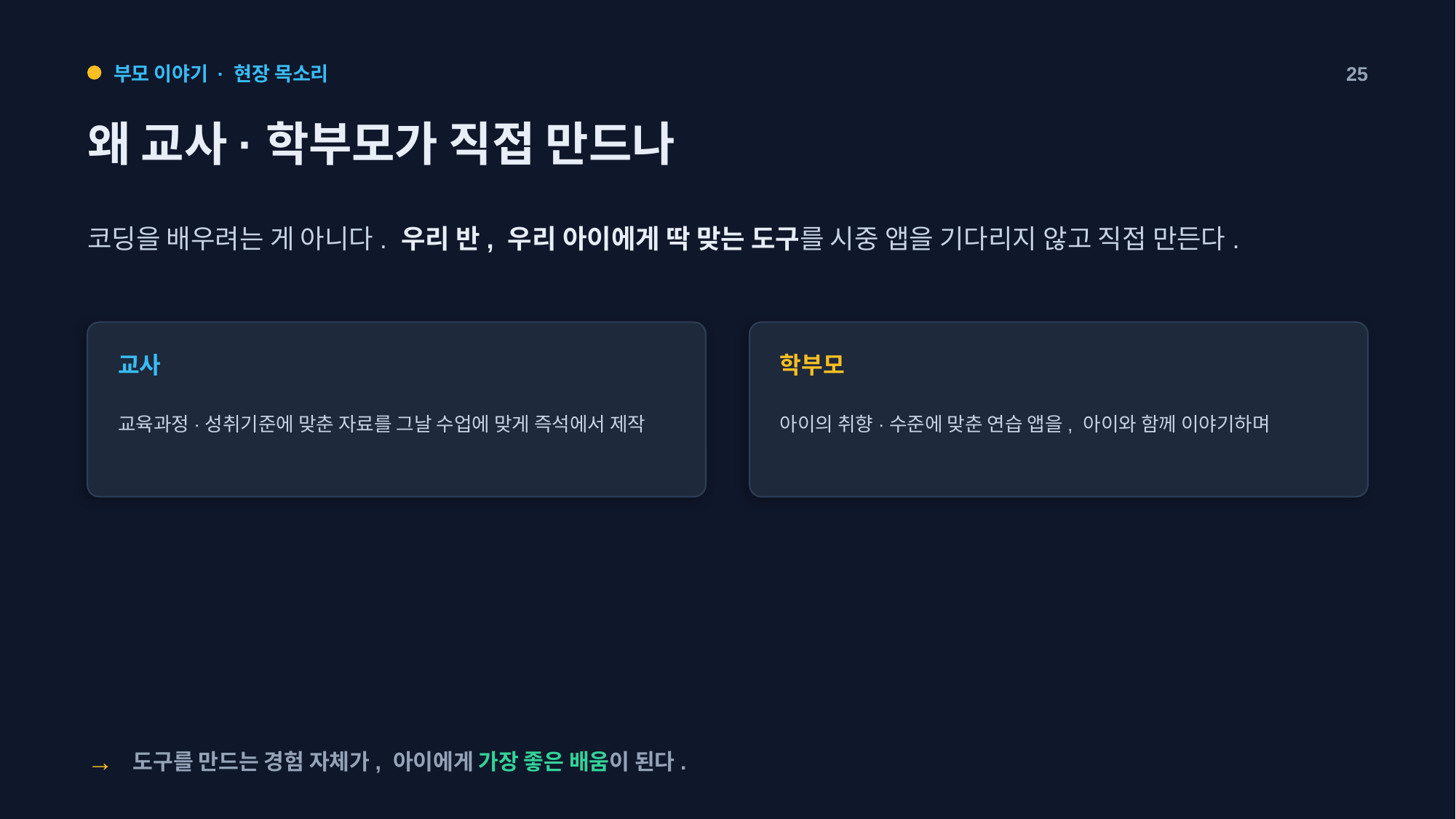

부모 이야기 · 현장 목소리
25

왜 교사·학부모가 직접 만드나
코딩을 배우려는 게 아니다. 우리 반, 우리 아이에게 딱 맞는 도구를 시중 앱을 기다리지 않고 직접 만든다.

교사
학부모
교육과정·성취기준에 맞춘 자료를 그날 수업에 맞게 즉석에서 제작
아이의 취향·수준에 맞춘 연습 앱을, 아이와 함께 이야기하며
→
도구를 만드는 경험 자체가, 아이에게 가장 좋은 배움이 된다.